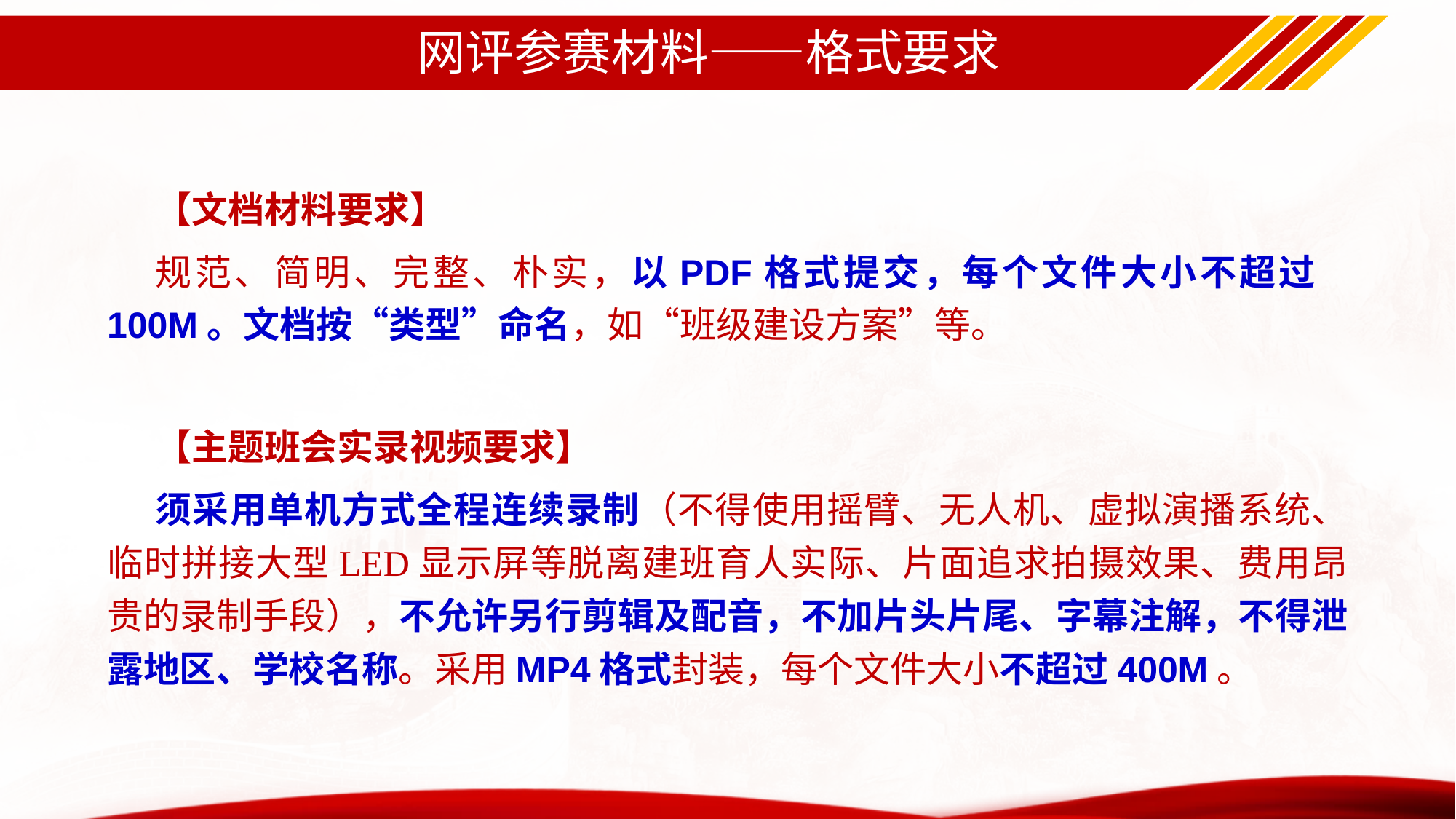

# 网评参赛材料——格式要求
【文档材料要求】
规范、简明、完整、朴实，以PDF格式提交，每个文件大小不超过100M。文档按“类型”命名，如“班级建设方案”等。
【主题班会实录视频要求】
须采用单机方式全程连续录制（不得使用摇臂、无人机、虚拟演播系统、临时拼接大型LED显示屏等脱离建班育人实际、片面追求拍摄效果、费用昂贵的录制手段），不允许另行剪辑及配音，不加片头片尾、字幕注解，不得泄露地区、学校名称。采用MP4格式封装，每个文件大小不超过400M。